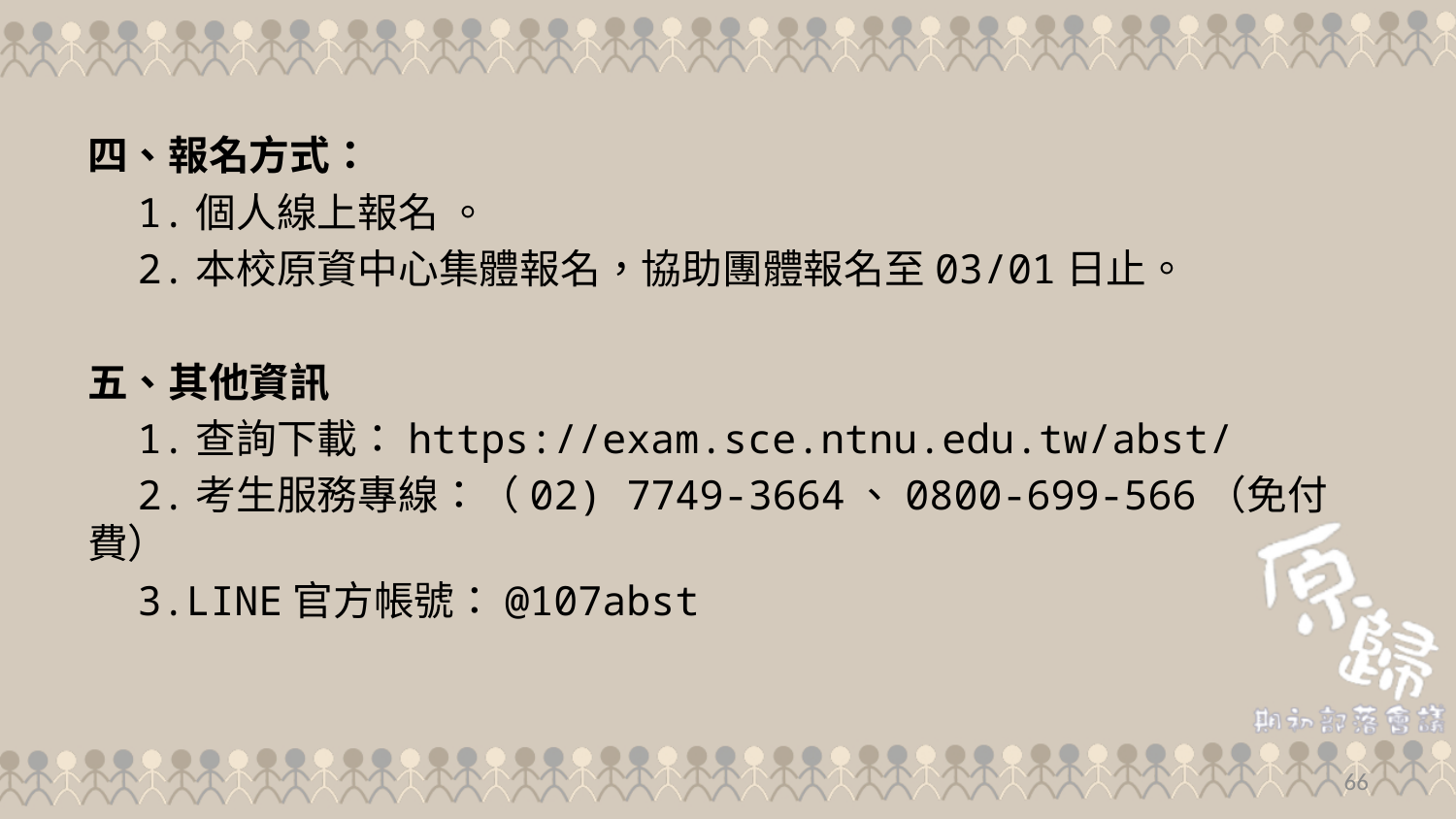

四、報名方式：
　1.個人線上報名 。
　2.本校原資中心集體報名，協助團體報名至03/01日止。

五、其他資訊
　1.查詢下載：https://exam.sce.ntnu.edu.tw/abst/
　2.考生服務專線：（02) 7749-3664、0800-699-566（免付費）
　3.LINE官方帳號：@107abst

66